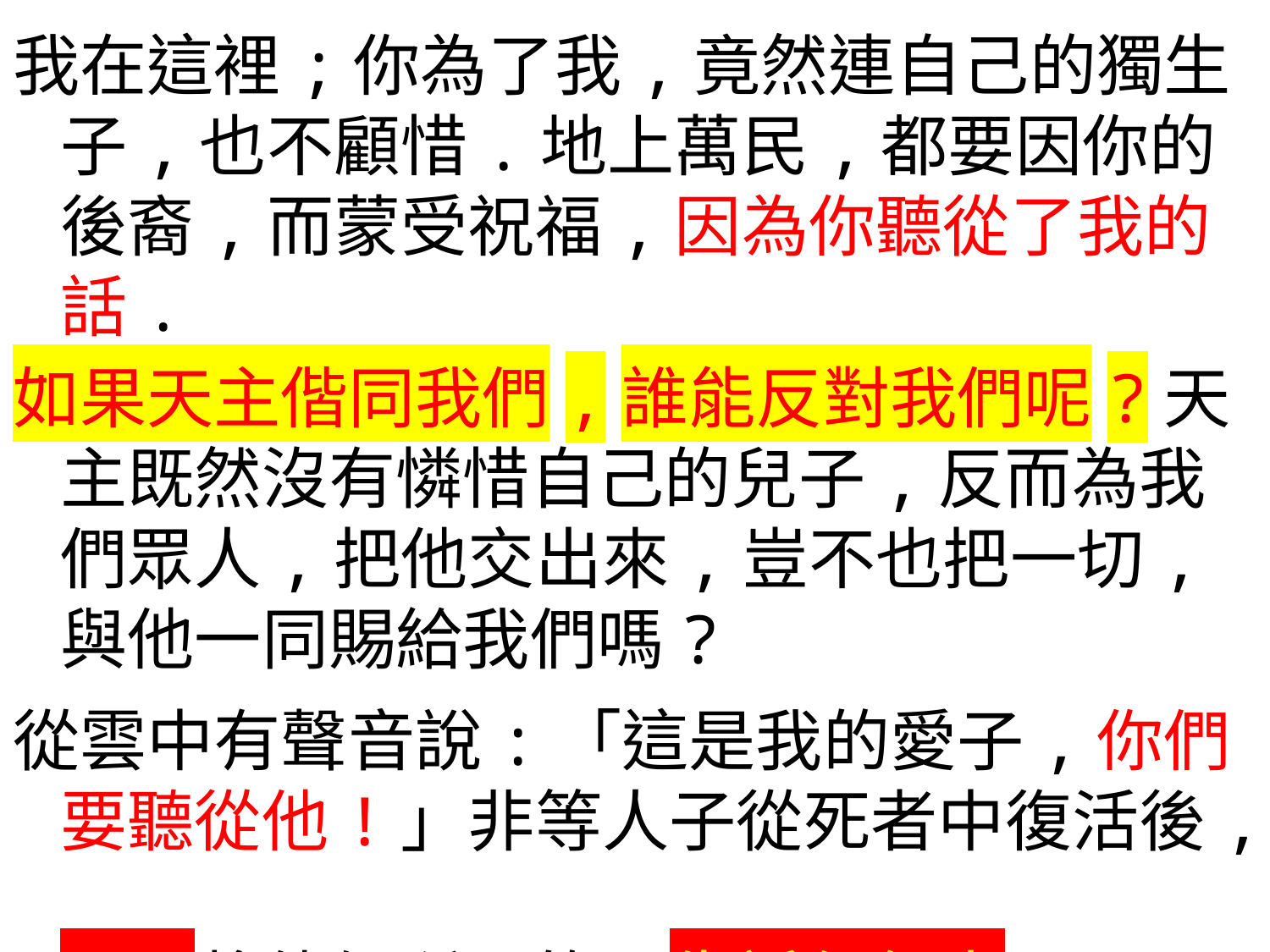

我在這裡;你為了我,竟然連自己的獨生子,也不顧惜.地上萬民,都要因你的後裔,而蒙受祝福,因為你聽從了我的話.
如果天主偕同我們,誰能反對我們呢?天主既然沒有憐惜自己的兒子,反而為我們眾人,把他交出來,豈不也把一切,與他一同賜給我們嗎?
從雲中有聲音說:「這是我的愛子,你們要聽從他!」非等人子從死者中復活後,
不要將他們所見的,告訴任何人.